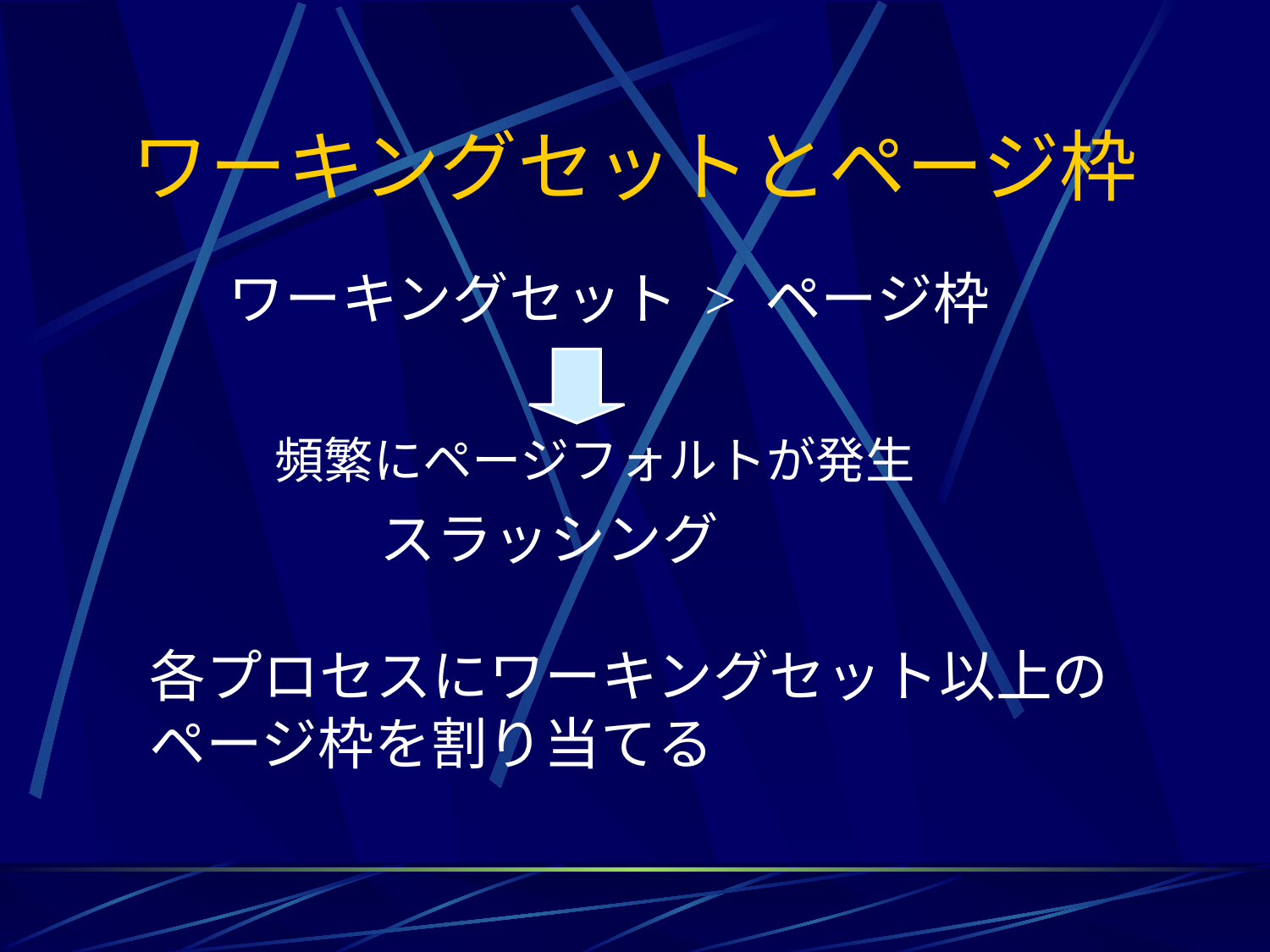

# ワーキングセットとページ枠
ワーキングセット > ページ枠

頻繁にページフォルトが発生
スラッシング
各プロセスにワーキングセット以上の
ページ枠を割り当てる